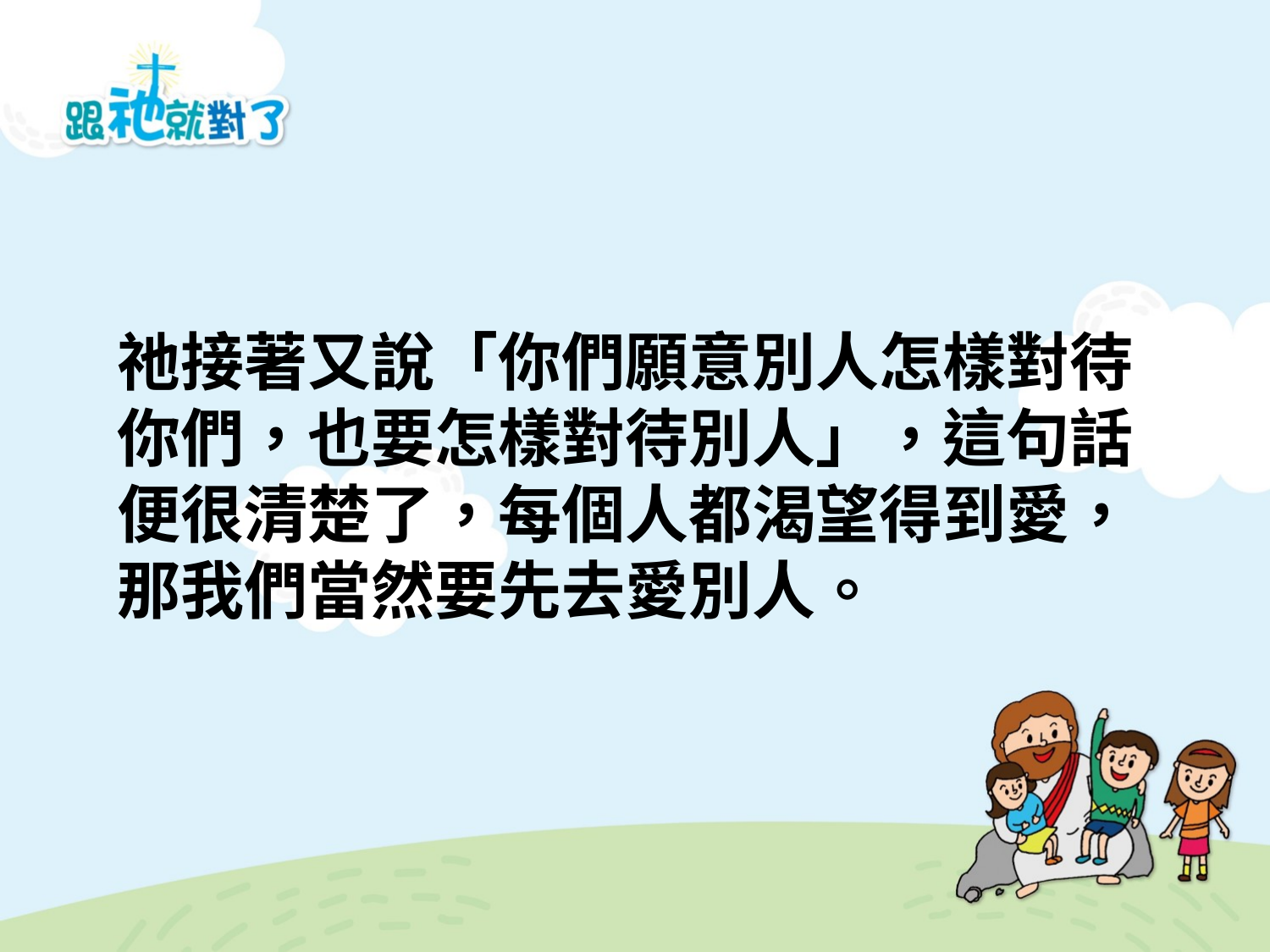

祂接著又說「你們願意別人怎樣對待你們，也要怎樣對待別人」，這句話便很清楚了，每個人都渴望得到愛，那我們當然要先去愛別人。